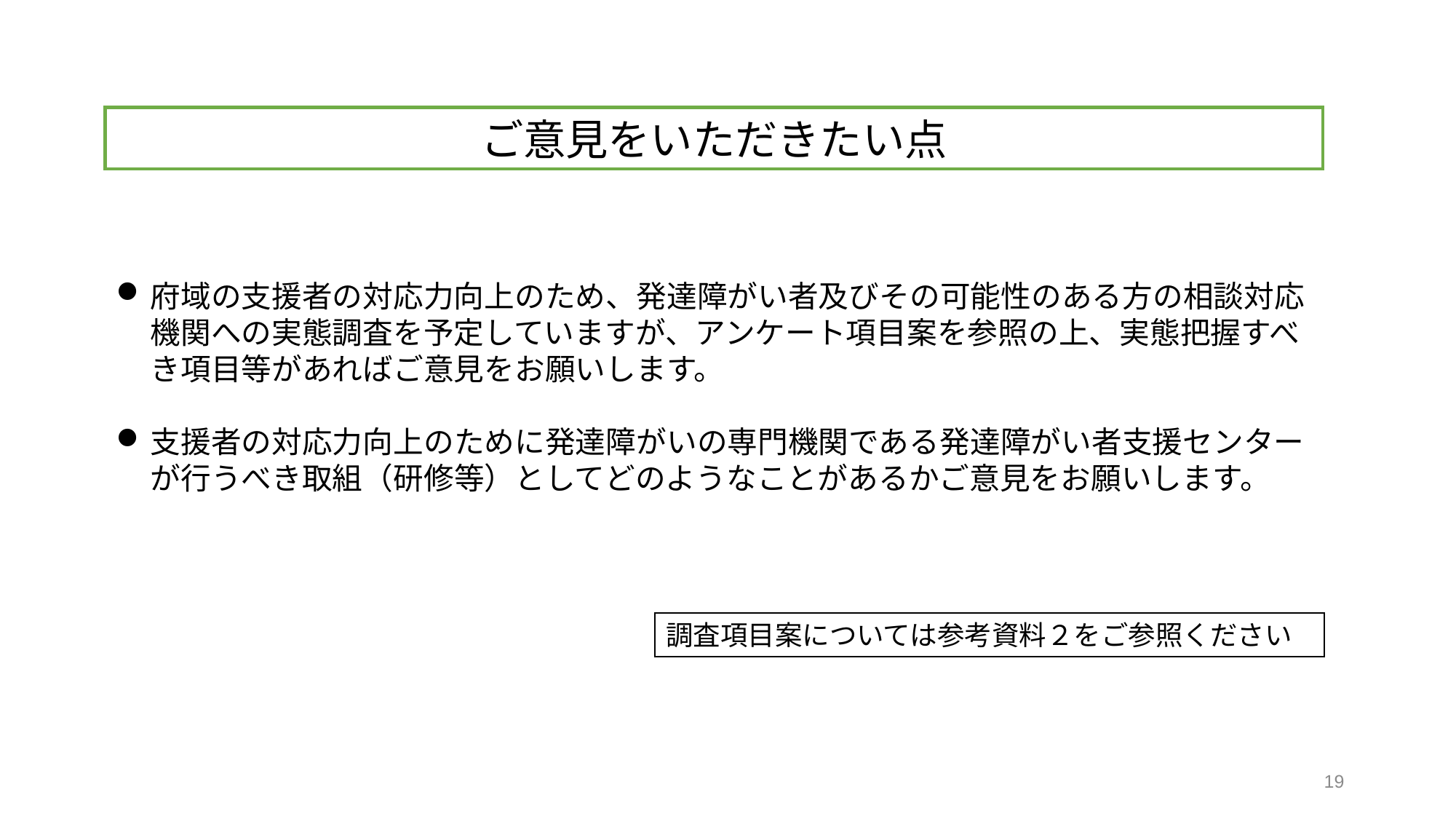

ご意見をいただきたい点
府域の支援者の対応力向上のため、発達障がい者及びその可能性のある方の相談対応機関への実態調査を予定していますが、アンケート項目案を参照の上、実態把握すべき項目等があればご意見をお願いします。

支援者の対応力向上のために発達障がいの専門機関である発達障がい者支援センターが行うべき取組（研修等）としてどのようなことがあるかご意見をお願いします。
調査項目案については参考資料２をご参照ください
19